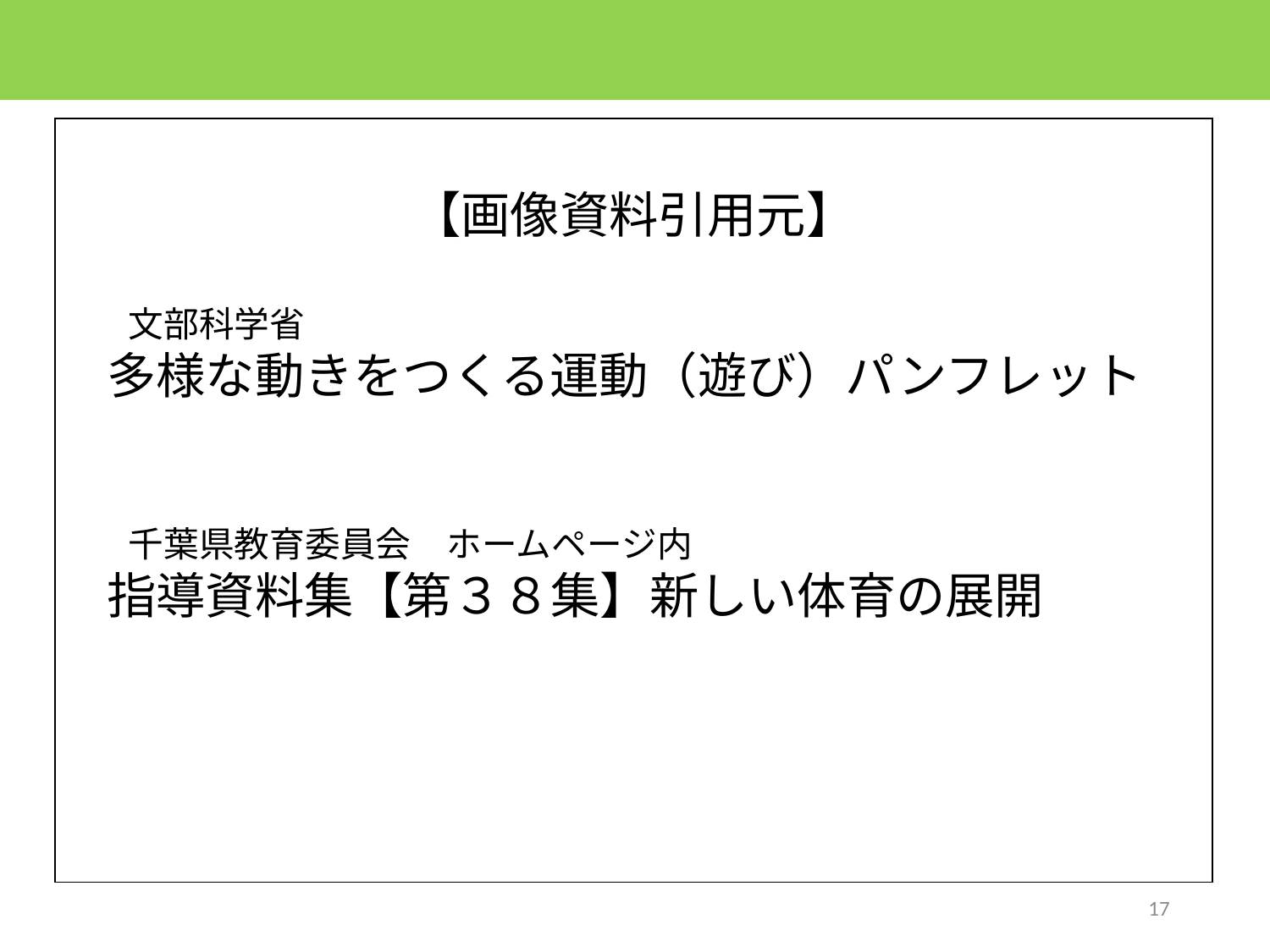

【画像資料引用元】

　　文部科学省
　多様な動きをつくる運動（遊び）パンフレット

　　千葉県教育委員会　ホームページ内
　指導資料集【第３８集】新しい体育の展開

17